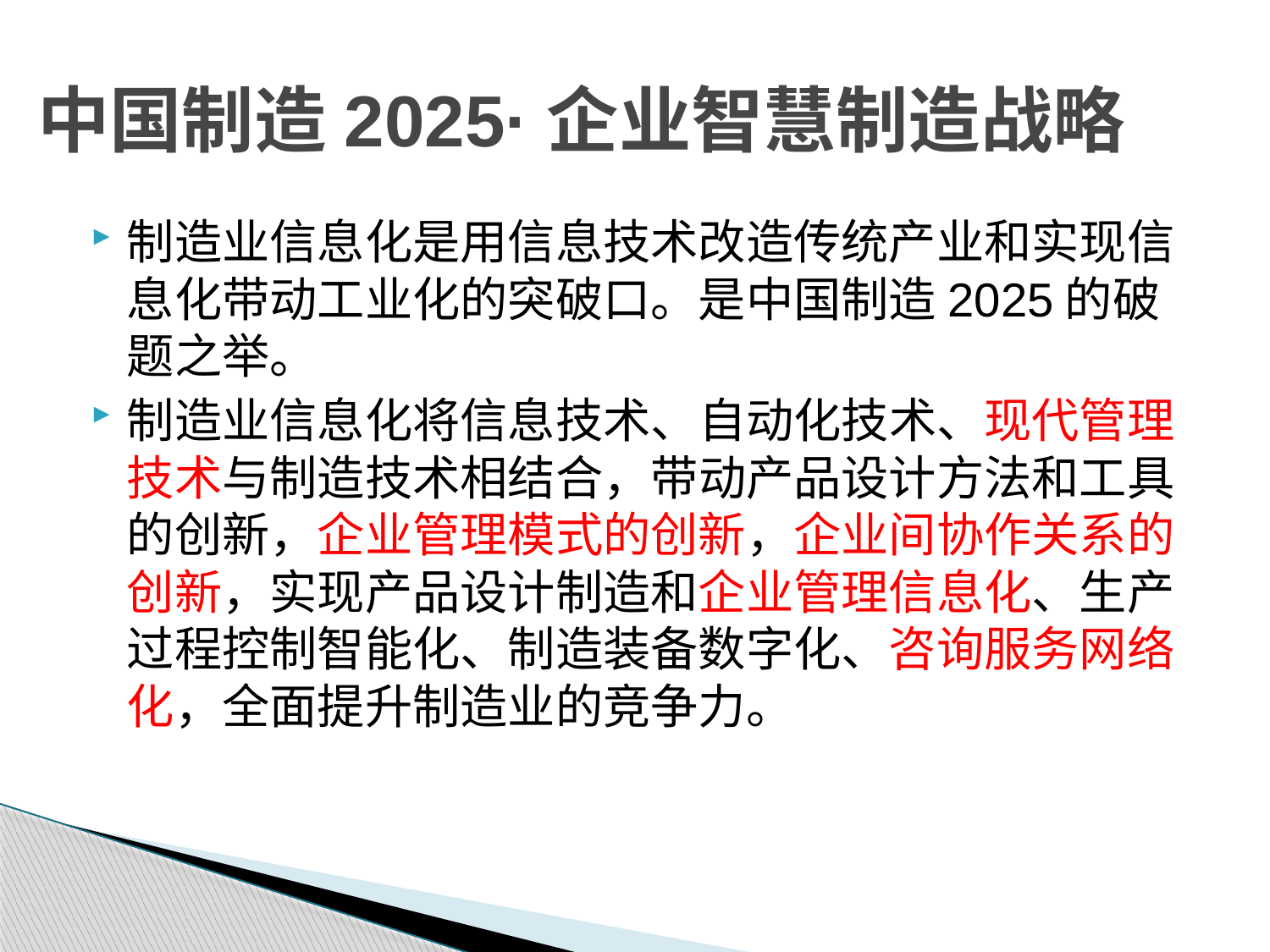

# 中国制造2025·企业智慧制造战略
制造业信息化是用信息技术改造传统产业和实现信息化带动工业化的突破口。是中国制造2025的破题之举。
制造业信息化将信息技术、自动化技术、现代管理技术与制造技术相结合，带动产品设计方法和工具的创新，企业管理模式的创新，企业间协作关系的创新，实现产品设计制造和企业管理信息化、生产过程控制智能化、制造装备数字化、咨询服务网络化，全面提升制造业的竞争力。